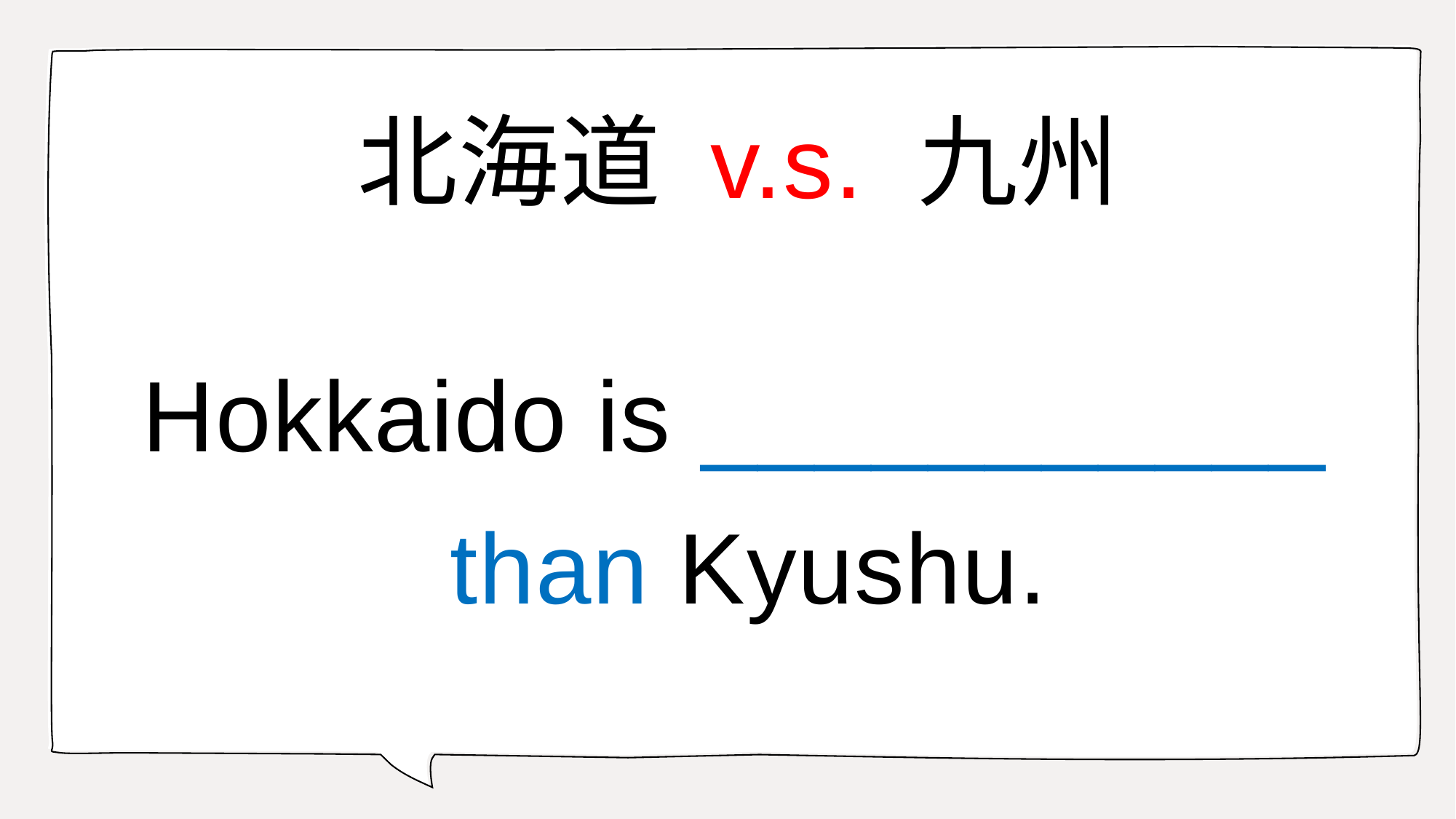

# 北海道 v.s. 九州
Hokkaido is ___________
than Kyushu.